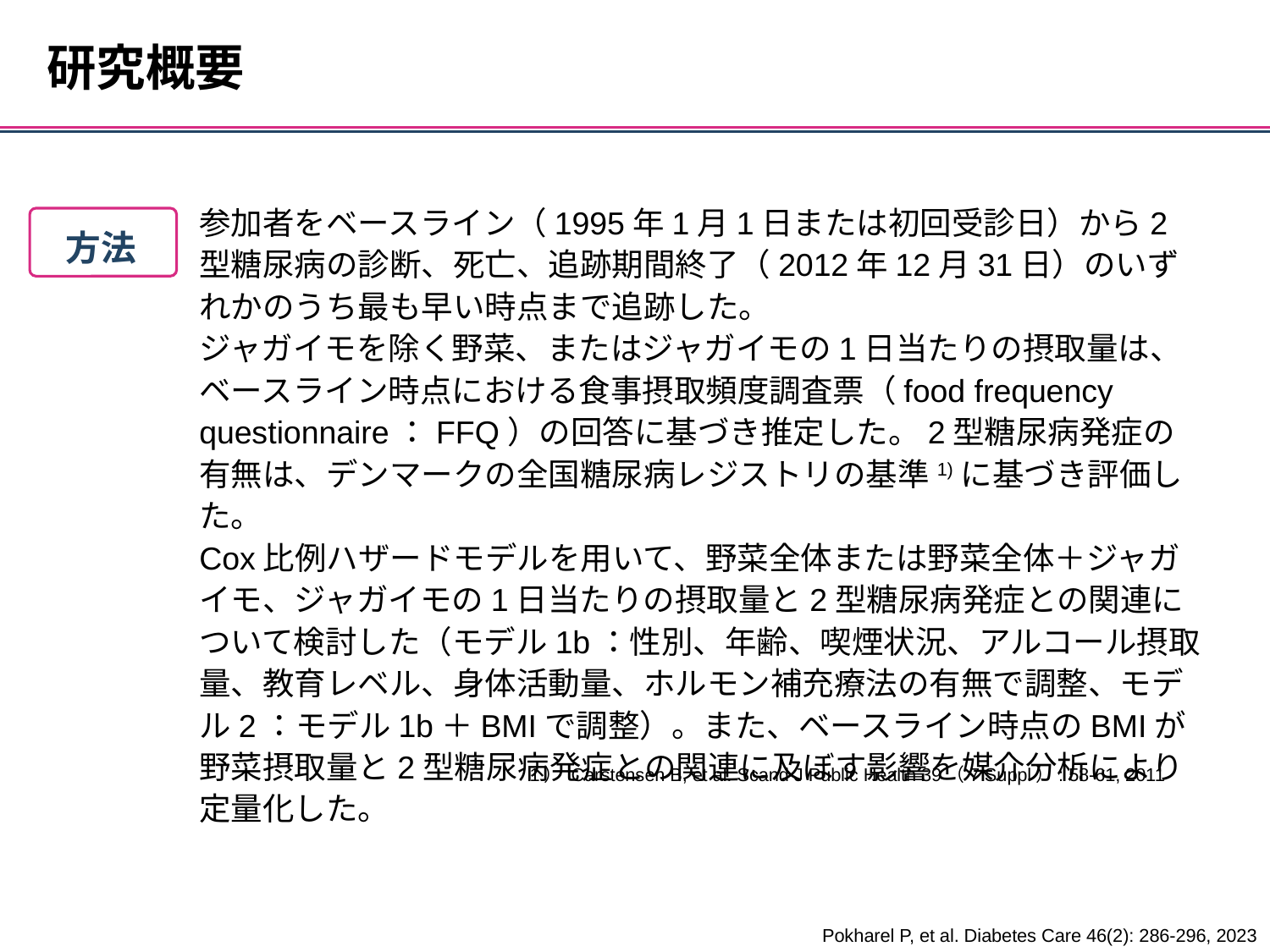

研究概要
参加者をベースライン（1995年1月1日または初回受診日）から2型糖尿病の診断、死亡、追跡期間終了（2012年12月31日）のいずれかのうち最も早い時点まで追跡した。
ジャガイモを除く野菜、またはジャガイモの1日当たりの摂取量は、ベースライン時点における食事摂取頻度調査票（food frequency questionnaire：FFQ）の回答に基づき推定した。2型糖尿病発症の有無は、デンマークの全国糖尿病レジストリの基準1)に基づき評価した。
Cox比例ハザードモデルを用いて、野菜全体または野菜全体＋ジャガイモ、ジャガイモの1日当たりの摂取量と2型糖尿病発症との関連について検討した（モデル1b：性別、年齢、喫煙状況、アルコール摂取量、教育レベル、身体活動量、ホルモン補充療法の有無で調整、モデル2：モデル1b＋BMIで調整）。また、ベースライン時点のBMIが野菜摂取量と2型糖尿病発症との関連に及ぼす影響を媒介分析により定量化した。

方法
1） Carstensen B, et al. Scand J Public Health 39（7 Suppl）: 58-61, 2011
Pokharel P, et al. Diabetes Care 46(2): 286-296, 2023